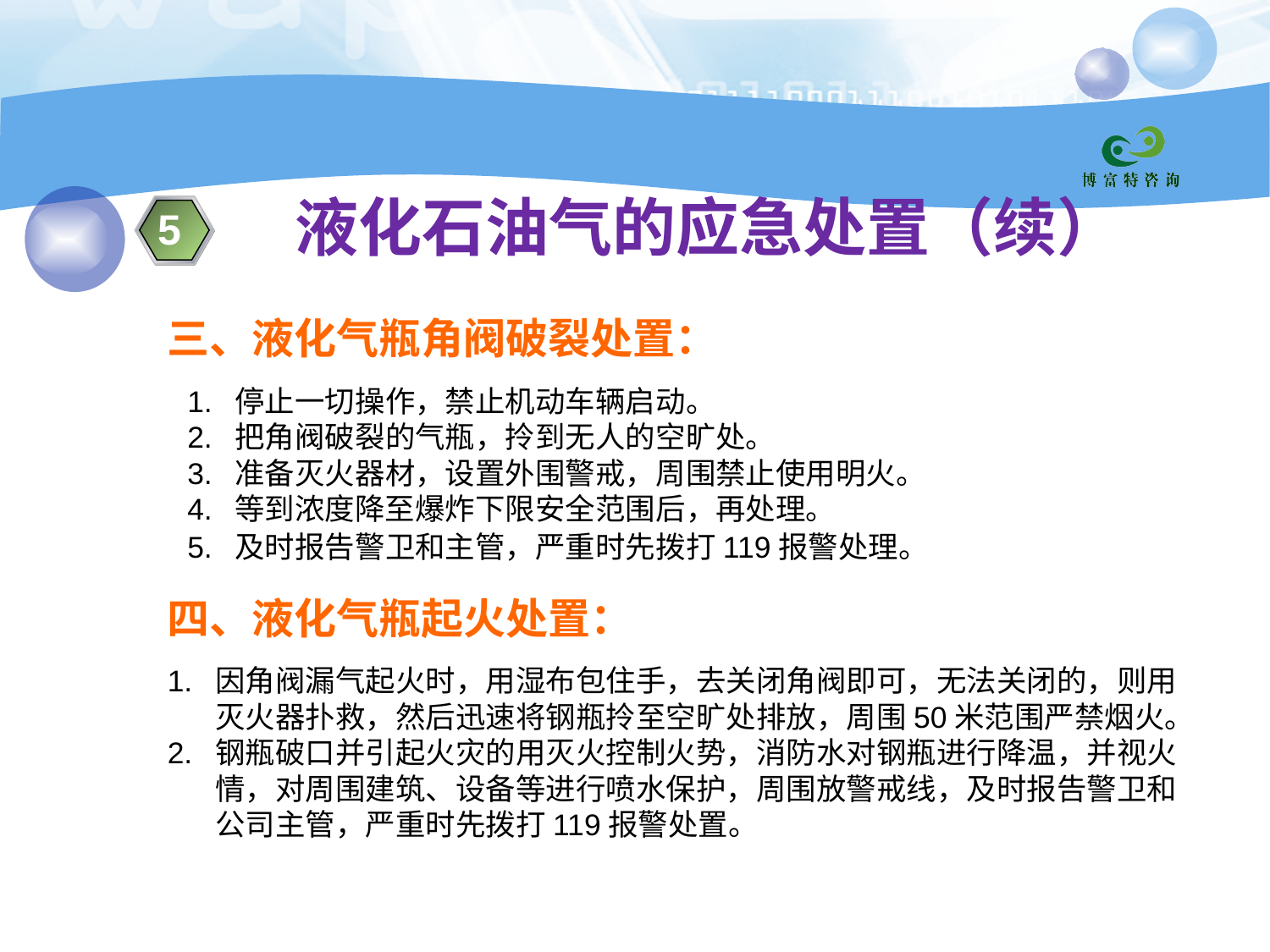

液化石油气的应急处置（续）

5
三、液化气瓶角阀破裂处置：
停止一切操作，禁止机动车辆启动。
把角阀破裂的气瓶，拎到无人的空旷处。
准备灭火器材，设置外围警戒，周围禁止使用明火。
等到浓度降至爆炸下限安全范围后，再处理。
及时报告警卫和主管，严重时先拨打119报警处理。
四、液化气瓶起火处置：
因角阀漏气起火时，用湿布包住手，去关闭角阀即可，无法关闭的，则用灭火器扑救，然后迅速将钢瓶拎至空旷处排放，周围50米范围严禁烟火。
钢瓶破口并引起火灾的用灭火控制火势，消防水对钢瓶进行降温，并视火情，对周围建筑、设备等进行喷水保护，周围放警戒线，及时报告警卫和公司主管，严重时先拨打119报警处置。